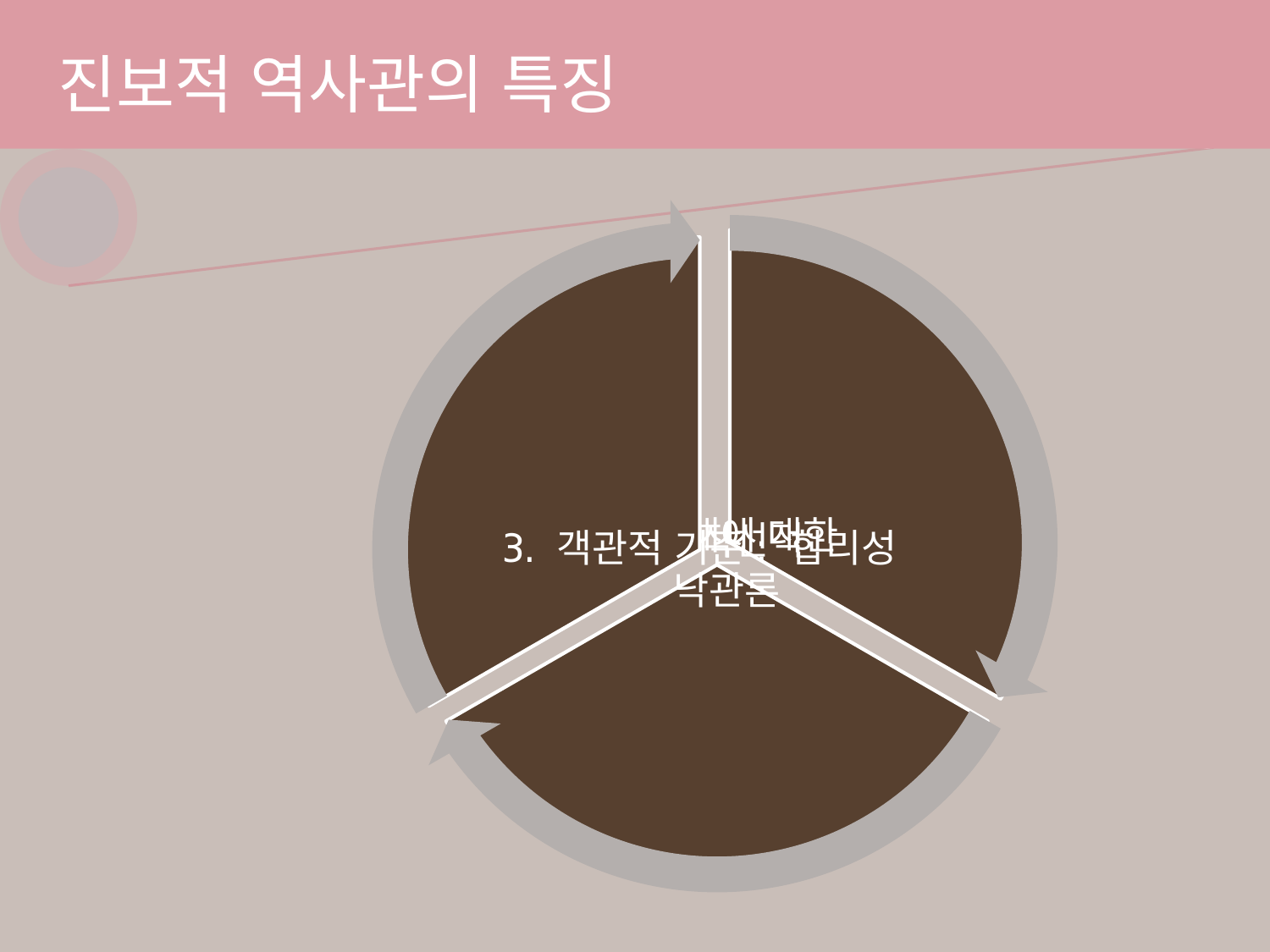

# 진보적 역사관의 특징

1. 직선적
2. 미래에 대한
 낙관론
3. 객관적 기준: 합리성